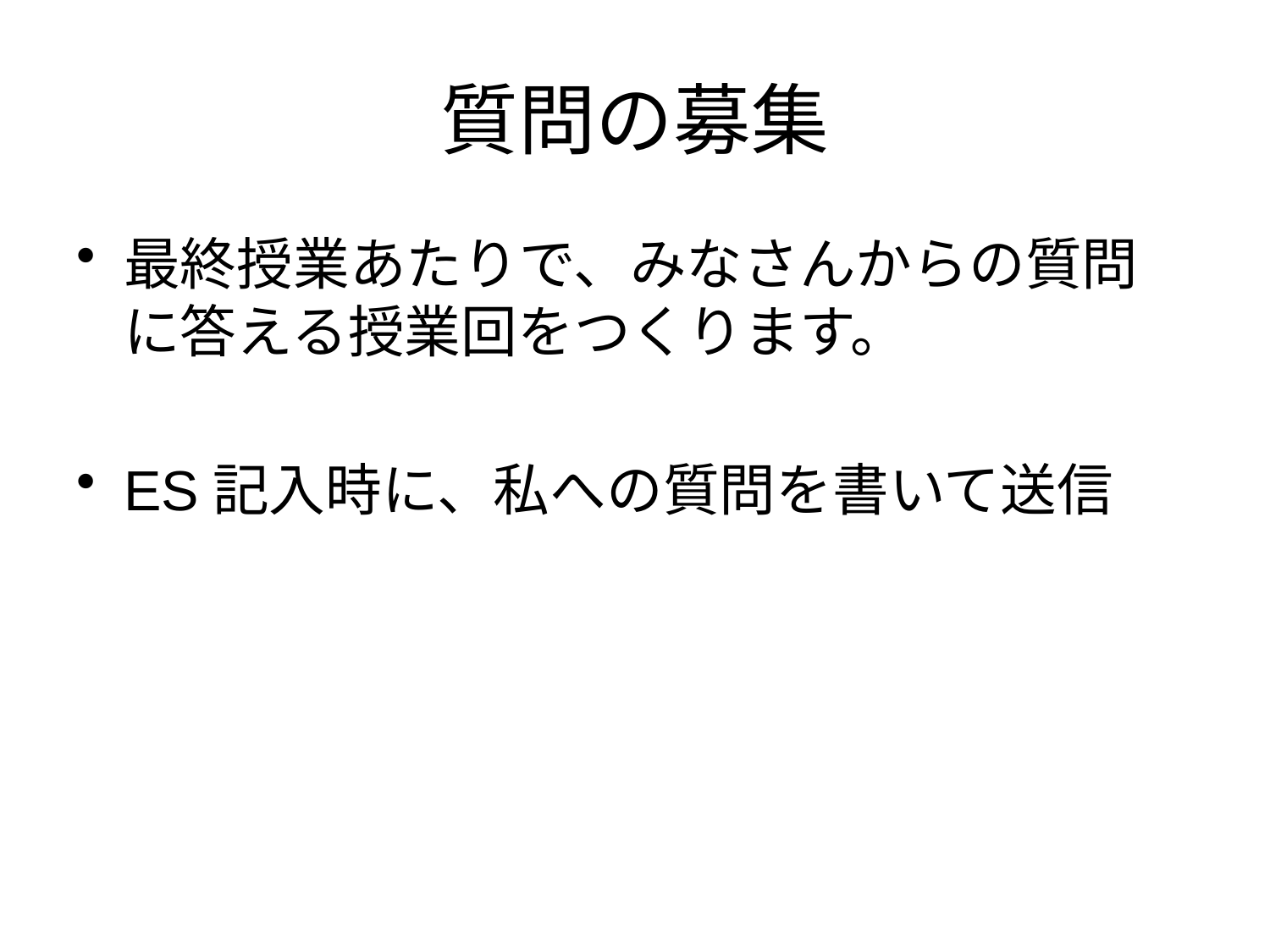

# 質問の募集
最終授業あたりで、みなさんからの質問に答える授業回をつくります。

ES記入時に、私への質問を書いて送信